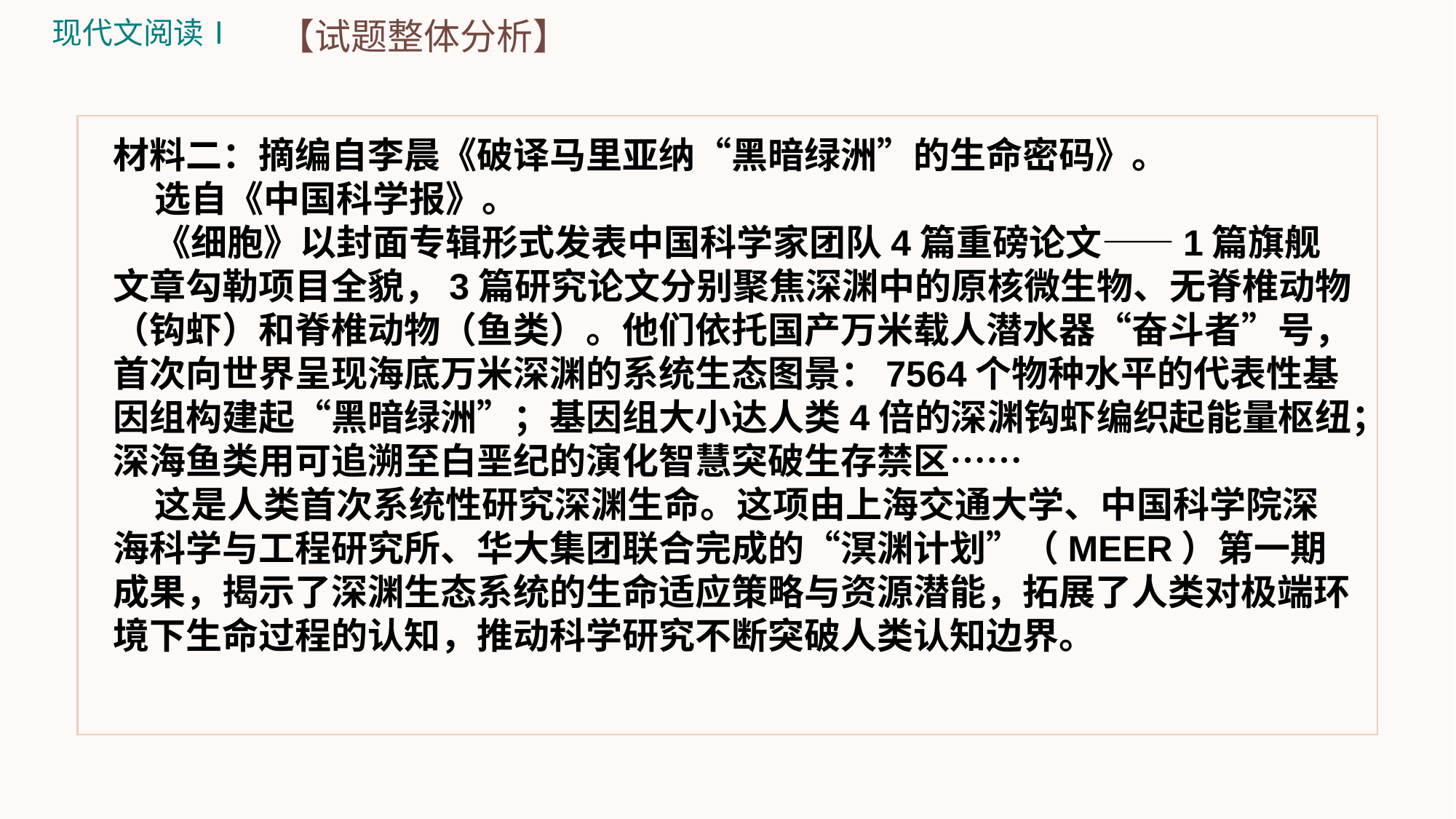

现代文阅读Ⅰ
【试题整体分析】

材料二：摘编自李晨《破译马里亚纳“黑暗绿洲”的生命密码》。
    选自《中国科学报》。
    《细胞》以封面专辑形式发表中国科学家团队4篇重磅论文——1篇旗舰文章勾勒项目全貌，3篇研究论文分别聚焦深渊中的原核微生物、无脊椎动物（钩虾）和脊椎动物（鱼类）。他们依托国产万米载人潜水器“奋斗者”号，首次向世界呈现海底万米深渊的系统生态图景：7564个物种水平的代表性基因组构建起“黑暗绿洲”；基因组大小达人类4倍的深渊钩虾编织起能量枢纽；深海鱼类用可追溯至白垩纪的演化智慧突破生存禁区……
    这是人类首次系统性研究深渊生命。这项由上海交通大学、中国科学院深海科学与工程研究所、华大集团联合完成的“溟渊计划”（MEER）第一期成果，揭示了深渊生态系统的生命适应策略与资源潜能，拓展了人类对极端环境下生命过程的认知，推动科学研究不断突破人类认知边界。